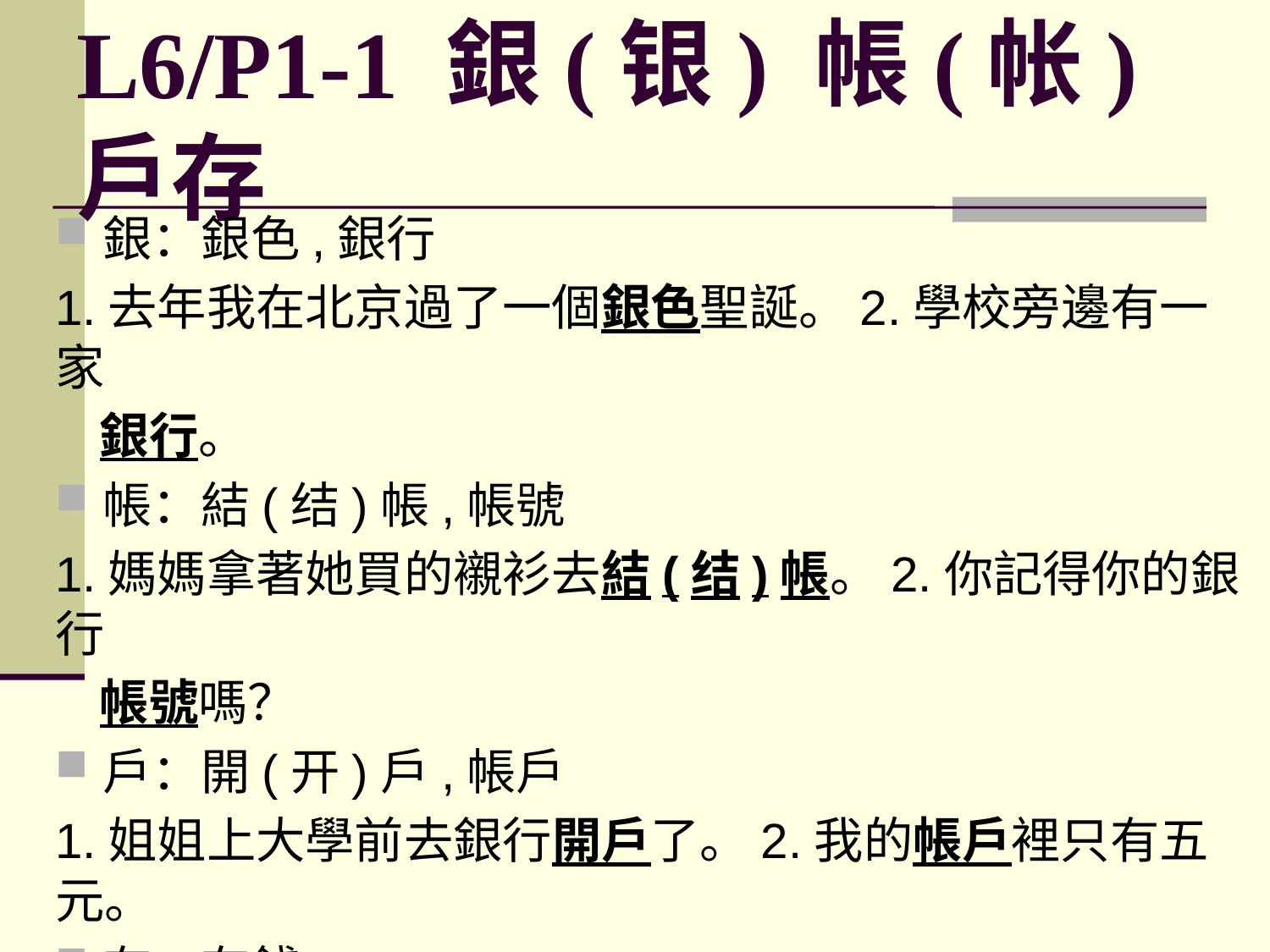

# L6/P1-1 銀(银) 帳(帐) 戶存
銀：銀色,銀行
1.去年我在北京過了一個銀色聖誕。2.學校旁邊有一家
   銀行。
帳：結(结)帳,帳號
1.媽媽拿著她買的襯衫去結(结)帳。2.你記得你的銀行
   帳號嗎？
戶：開(开)戶,帳戶
1.姐姐上大學前去銀行開戶了。2.我的帳戶裡只有五元。
存：存錢
1.我要存錢去中國旅行。